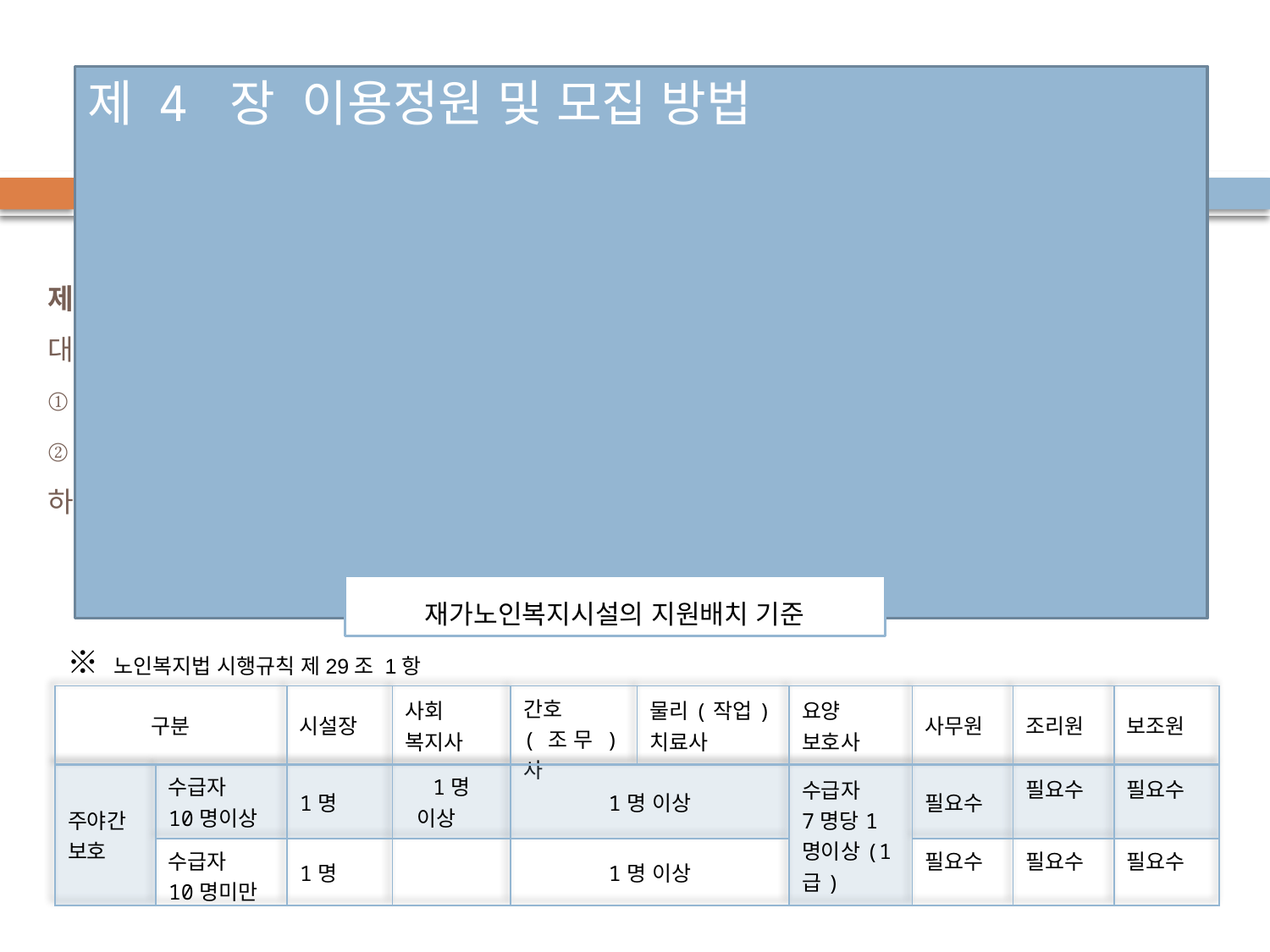

제 4 장  이용정원 및 모집 방법
# 제11조 (이용정원) 기관은 이용자에게 최적의 서비스를 제공하기 위하여 적정한 이용자의 수에 대하여 노인장기요양보험제도의 제반사항을 준수한다. ① 방문요양 및 방문목욕 서비스는 별도의 인원제한을 두지 아니한다. ② 주야간보호서비스는 노인복지시설 인원 정원규정을 준수하며, 이용정원 제한은 20명으로 하며, 월~금까지 오전 8시부터 오후 6시까지로 한다.
재가노인복지시설의 지원배치 기준
※ 노인복지법 시행규칙 제29조 1항
| 구분 |  | 시설장 | 사회 복지사 | 간호 (조무)사 | 물리(작업)치료사 | 요양 보호사 | 사무원 | 조리원 | 보조원 |
| --- | --- | --- | --- | --- | --- | --- | --- | --- | --- |
| 주야간 보호 | 수급자 10명이상 | 1명 | 1명 이상 | 1명 이상 |  | 수급자 7명당1명이상(1급) | 필요수 | 필요수 | 필요수 |
|  | 수급자 10명미만 | 1명 |  | 1명 이상 |  |  | 필요수 | 필요수 | 필요수 |